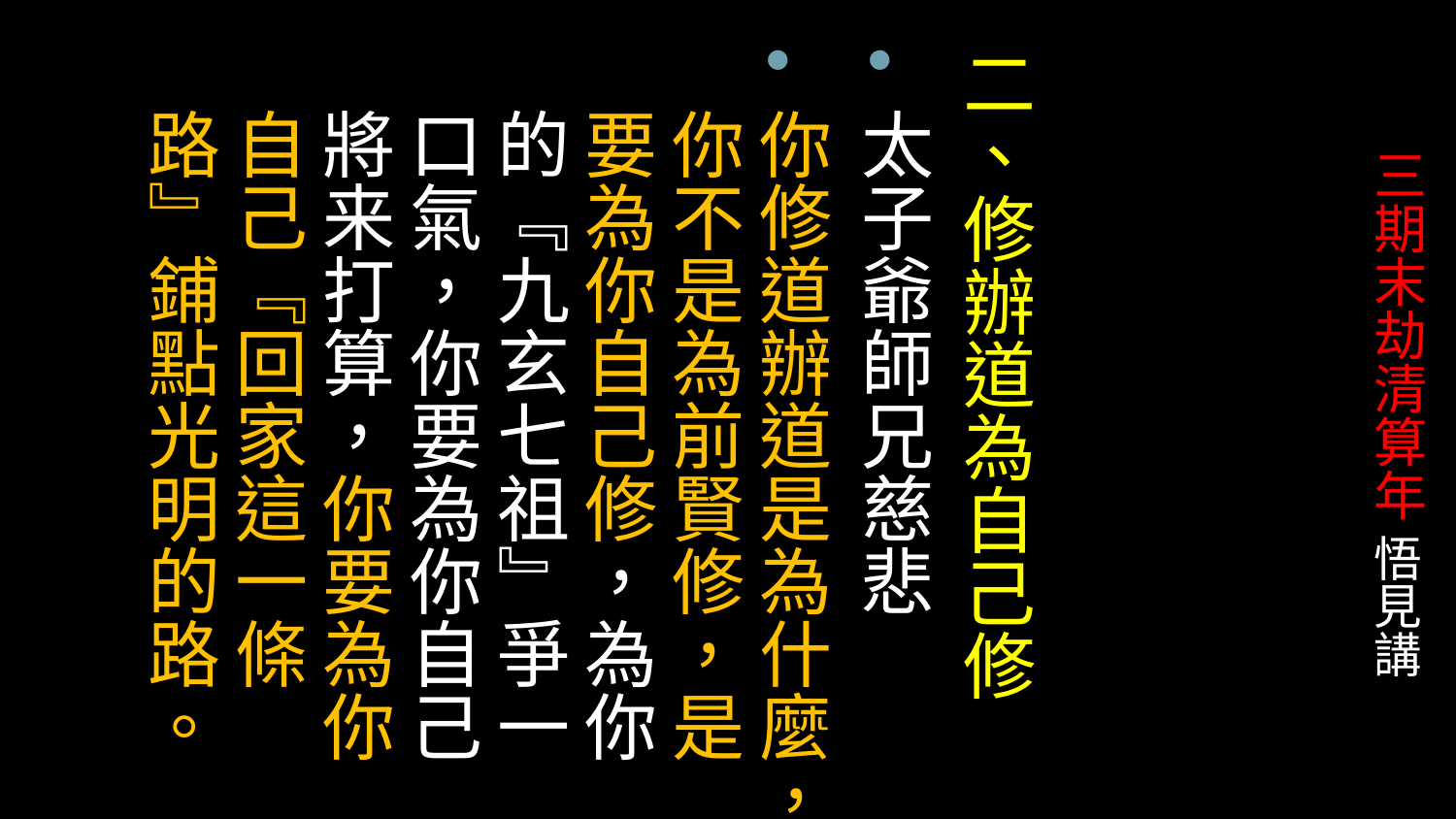

二、修辦道為自己修
太子爺師兄慈悲
你修道辦道是為什麼，你不是為前賢修，是要為你自己修，為你的『九玄七祖』爭一口氣，你要為你自己將来打算，你要為你自己『回家這一條路』鋪點光明的路。

# 三期末劫清算年 悟見講